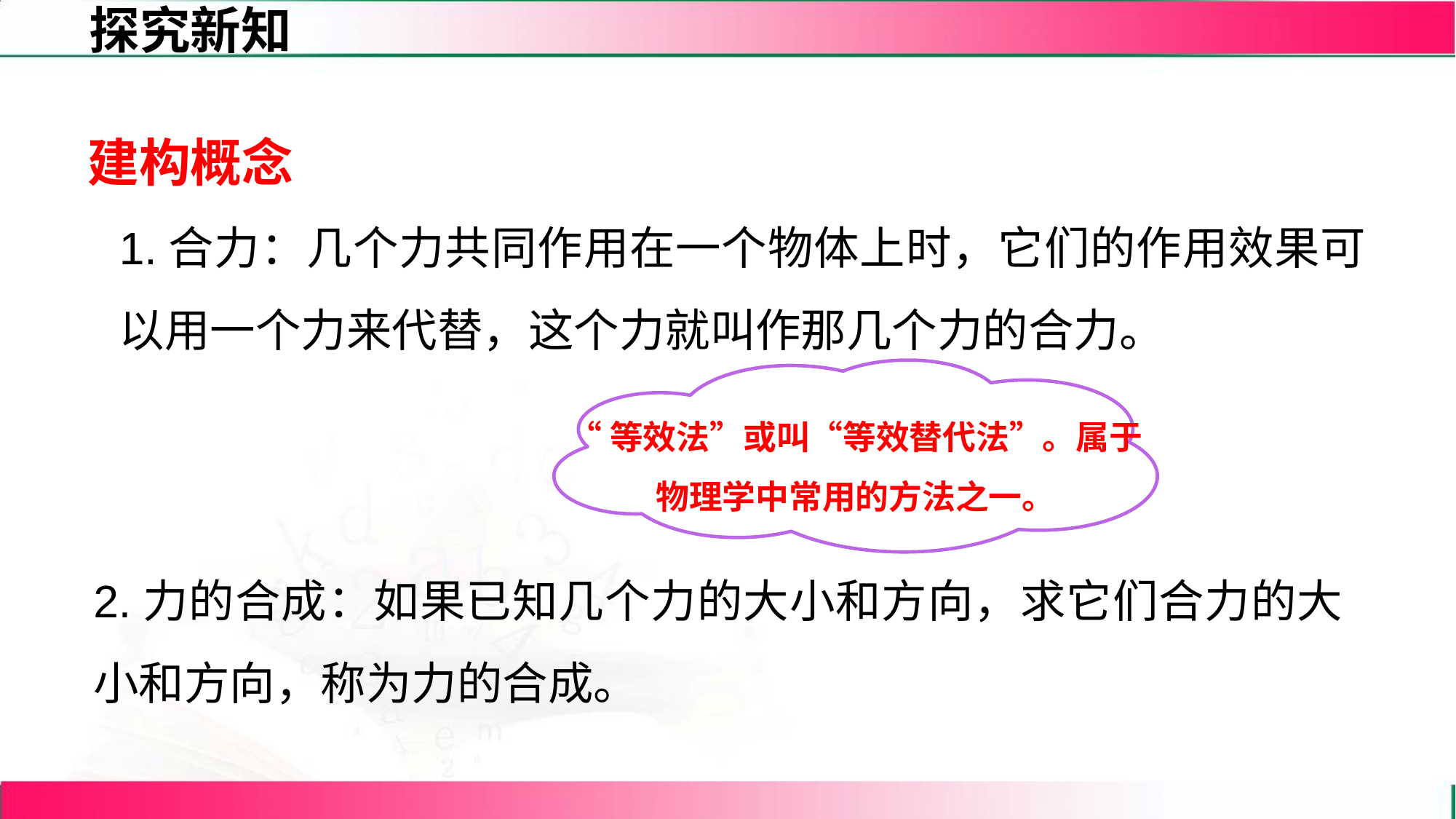

建构概念
1.合力：几个力共同作用在一个物体上时，它们的作用效果可以用一个力来代替，这个力就叫作那几个力的合力。

“等效法”或叫“等效替代法”。属于物理学中常用的方法之一。
2.力的合成：如果已知几个力的大小和方向，求它们合力的大小和方向，称为力的合成。